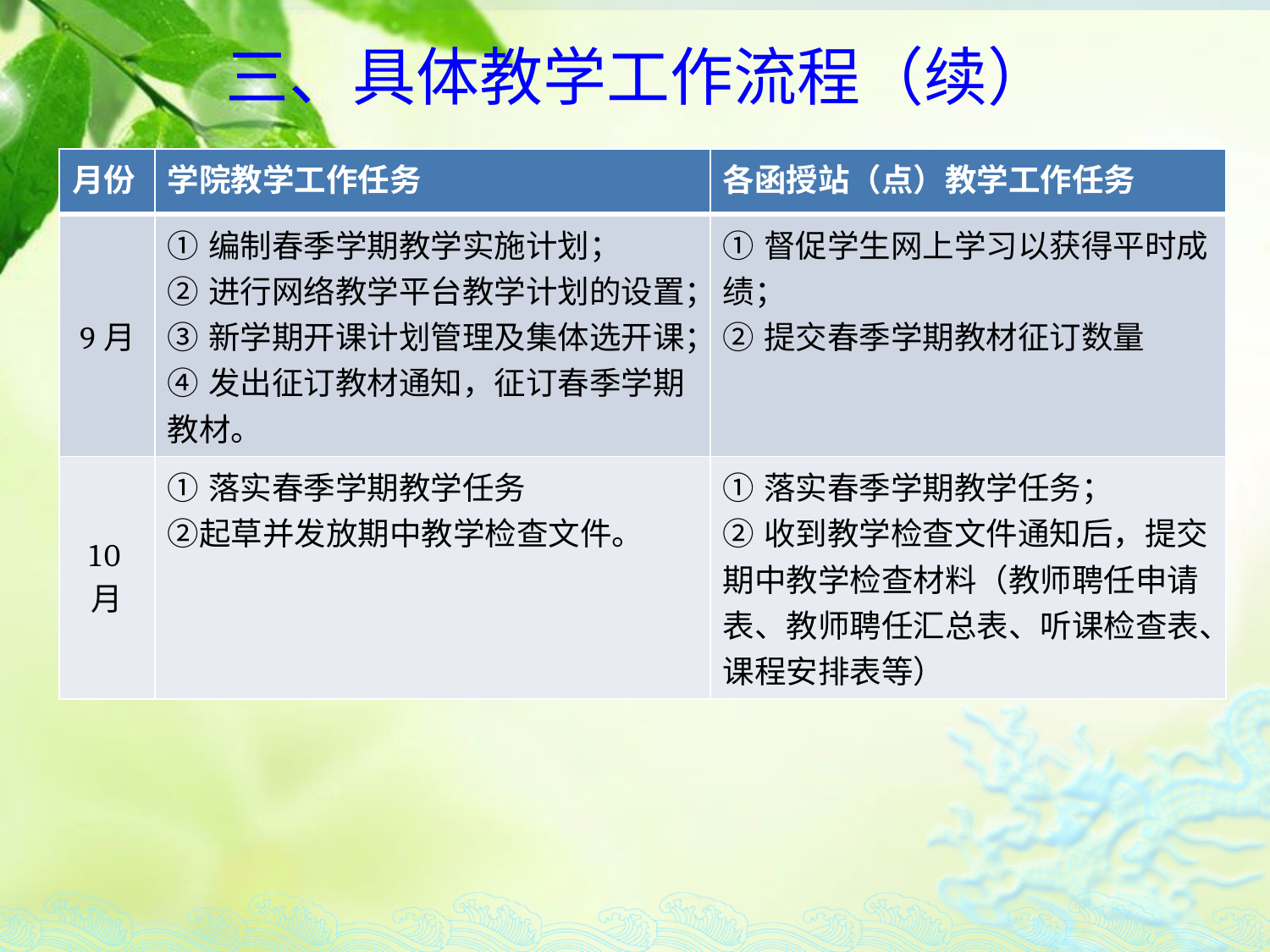

# 三、具体教学工作流程（续）
| 月份 | 学院教学工作任务 | 各函授站（点）教学工作任务 |
| --- | --- | --- |
| 9月 | ①编制春季学期教学实施计划； ②进行网络教学平台教学计划的设置； ③新学期开课计划管理及集体选开课； ④发出征订教材通知，征订春季学期教材。 | ①督促学生网上学习以获得平时成绩； ②提交春季学期教材征订数量 |
| 10月 | ①落实春季学期教学任务 ②起草并发放期中教学检查文件。 | ①落实春季学期教学任务； ②收到教学检查文件通知后，提交期中教学检查材料（教师聘任申请表、教师聘任汇总表、听课检查表、课程安排表等） |